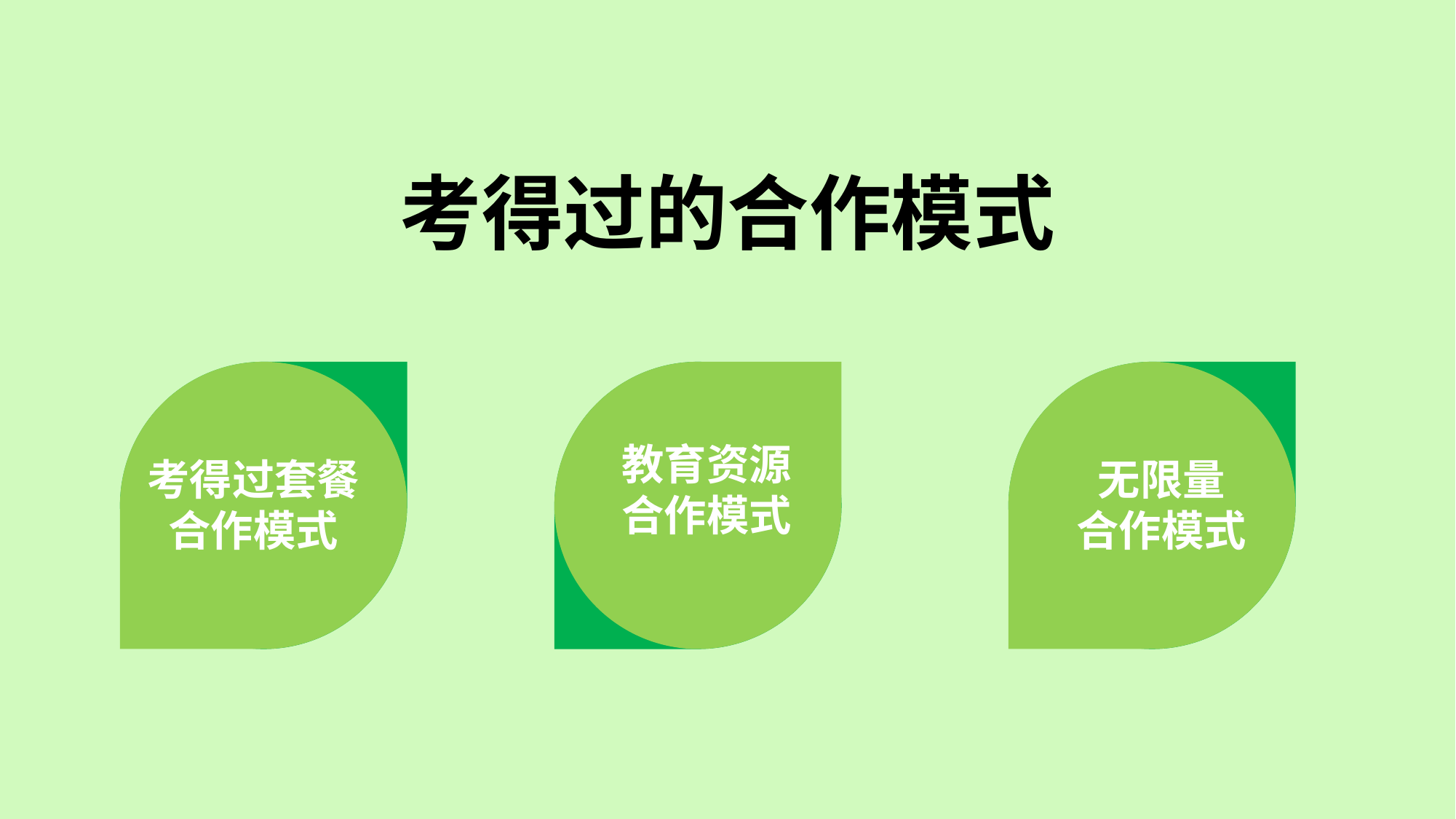

# 考得过的合作模式

教育资源合作模式
考得过套餐合作模式
无限量
合作模式